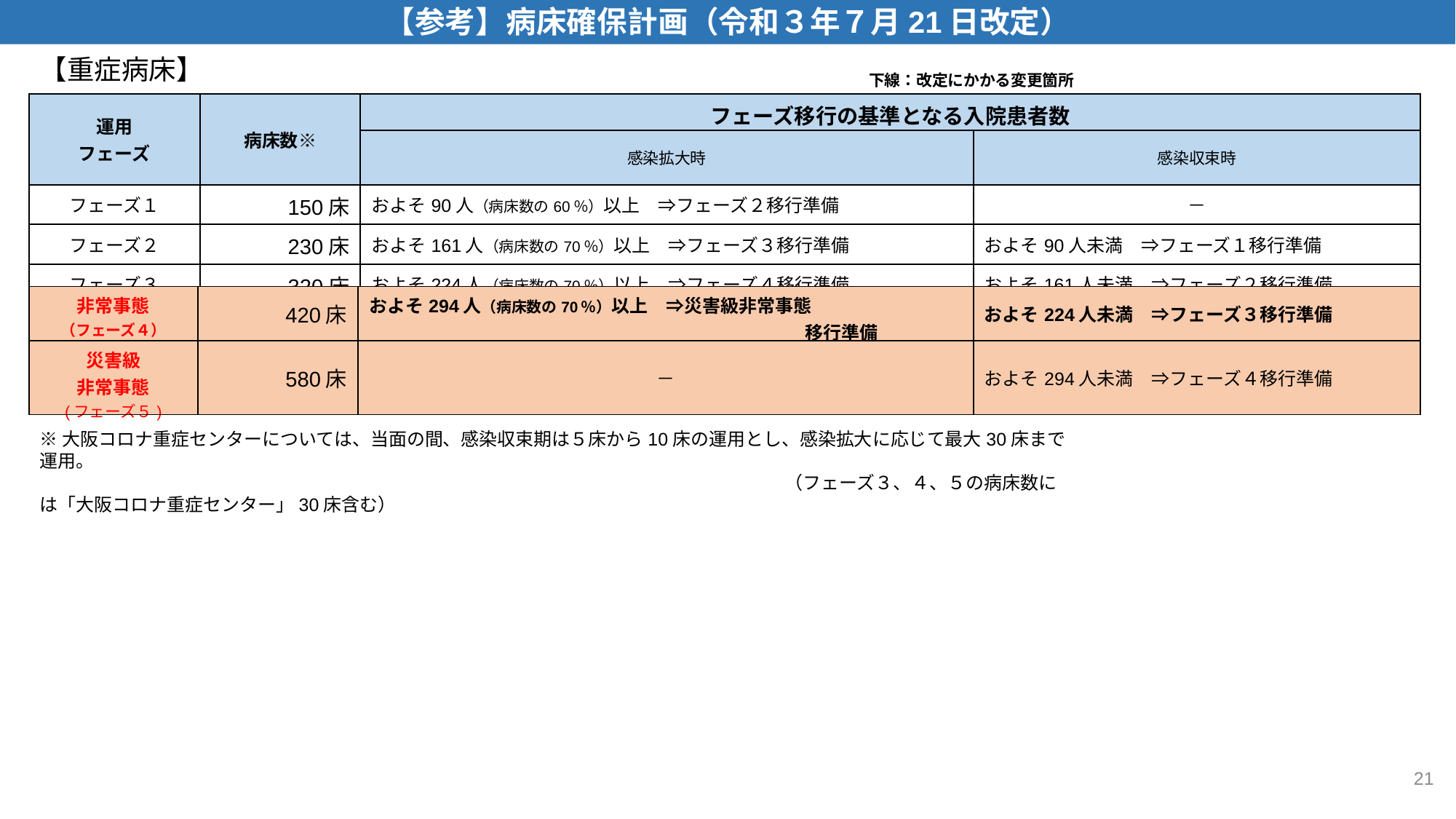

【参考】病床確保計画（令和３年７月21日改定）
【重症病床】
下線：改定にかかる変更箇所
| 運用 フェーズ | 病床数※ | フェーズ移行の基準となる入院患者数 |  |
| --- | --- | --- | --- |
|  |  | 感染拡大時 | 感染収束時 |
| フェーズ１ | 150床 | およそ90人（病床数の60％）以上　⇒フェーズ２移行準備 | － |
| フェーズ２ | 230床 | およそ161人（病床数の70％）以上　⇒フェーズ３移行準備 | およそ90人未満　⇒フェーズ１移行準備 |
| フェーズ３ | 320床 | およそ224人（病床数の70％）以上　⇒フェーズ４移行準備 | およそ161人未満　⇒フェーズ２移行準備 |
| 非常事態 （フェーズ４） | 420床 | およそ294人（病床数の70％）以上　⇒災害級非常事態 　　　　　　　　　　　　　　　　　　　　　　　　移行準備 | およそ224人未満　⇒フェーズ３移行準備 |
| --- | --- | --- | --- |
| 災害級 非常事態 (フェーズ５) | 580床 | － | およそ294人未満　⇒フェーズ４移行準備 |
※大阪コロナ重症センターについては、当面の間、感染収束期は５床から10床の運用とし、感染拡大に応じて最大30床まで運用。
　　　　　　　　　　　　　　　　　　　　　　　　　　　　　　　　　　　　　　　　　（フェーズ３、４、５の病床数には「大阪コロナ重症センター」30床含む）
21